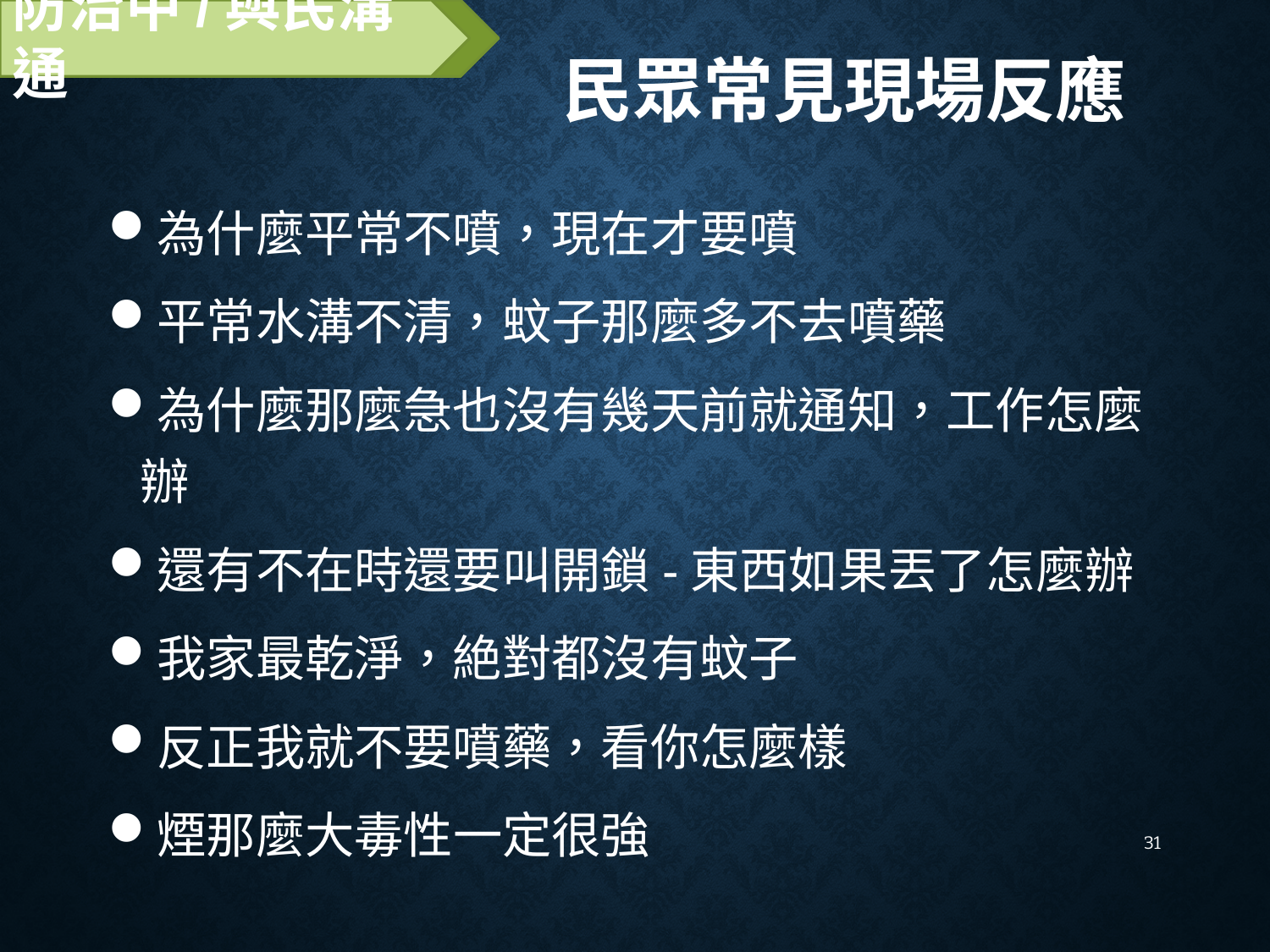

防治中/與民溝通
# 民眾常見現場反應
為什麼平常不噴，現在才要噴
平常水溝不清，蚊子那麼多不去噴藥
為什麼那麼急也沒有幾天前就通知，工作怎麼辦
還有不在時還要叫開鎖-東西如果丟了怎麼辦
我家最乾淨，絶對都沒有蚊子
反正我就不要噴藥，看你怎麼樣
煙那麼大毒性一定很強

31